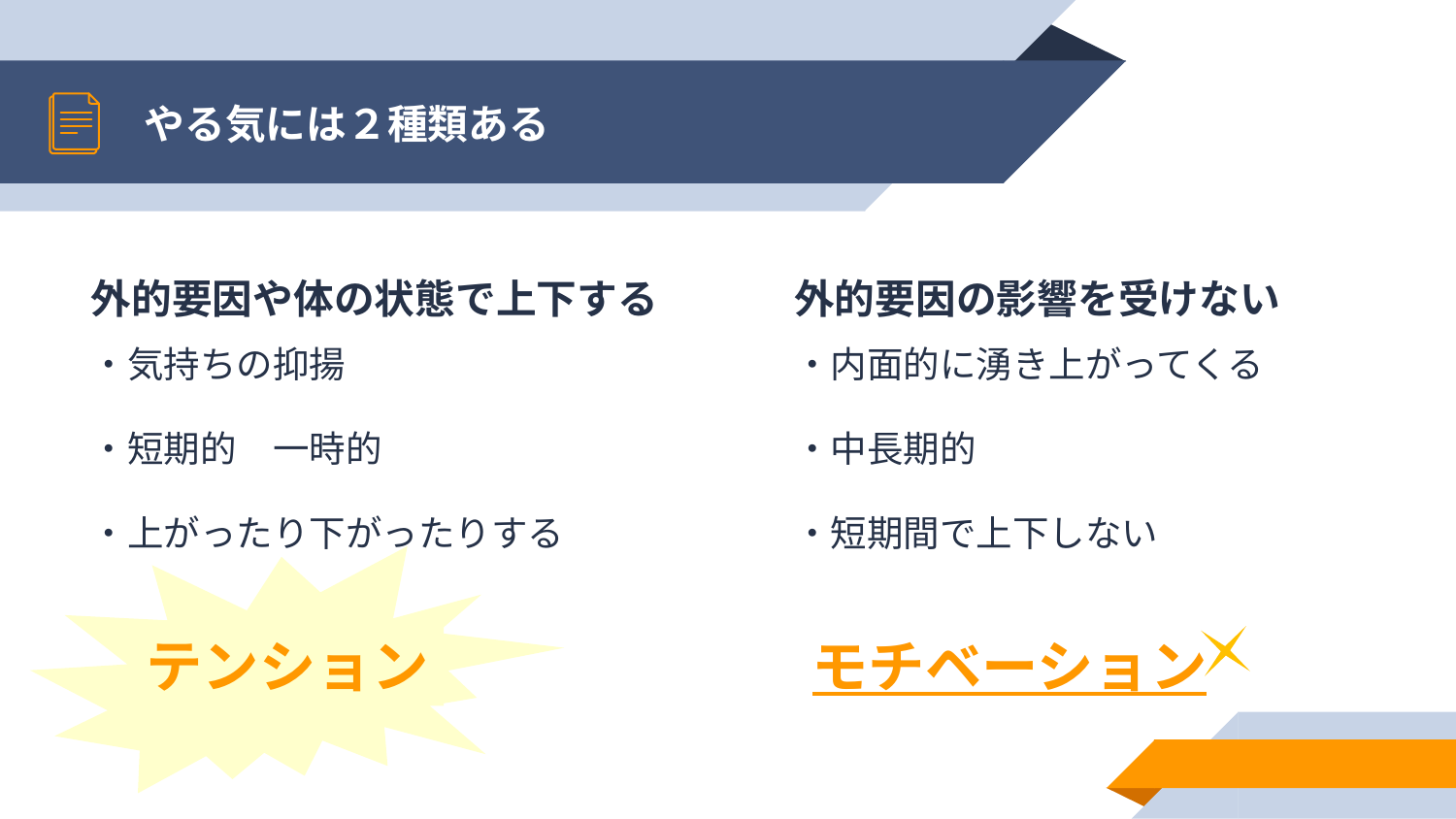

# やる気には２種類ある

外的要因や体の状態で上下する
・気持ちの抑揚
・短期的　一時的
・上がったり下がったりする
外的要因の影響を受けない
・内面的に湧き上がってくる
・中長期的
・短期間で上下しない

テンション

モチベーション